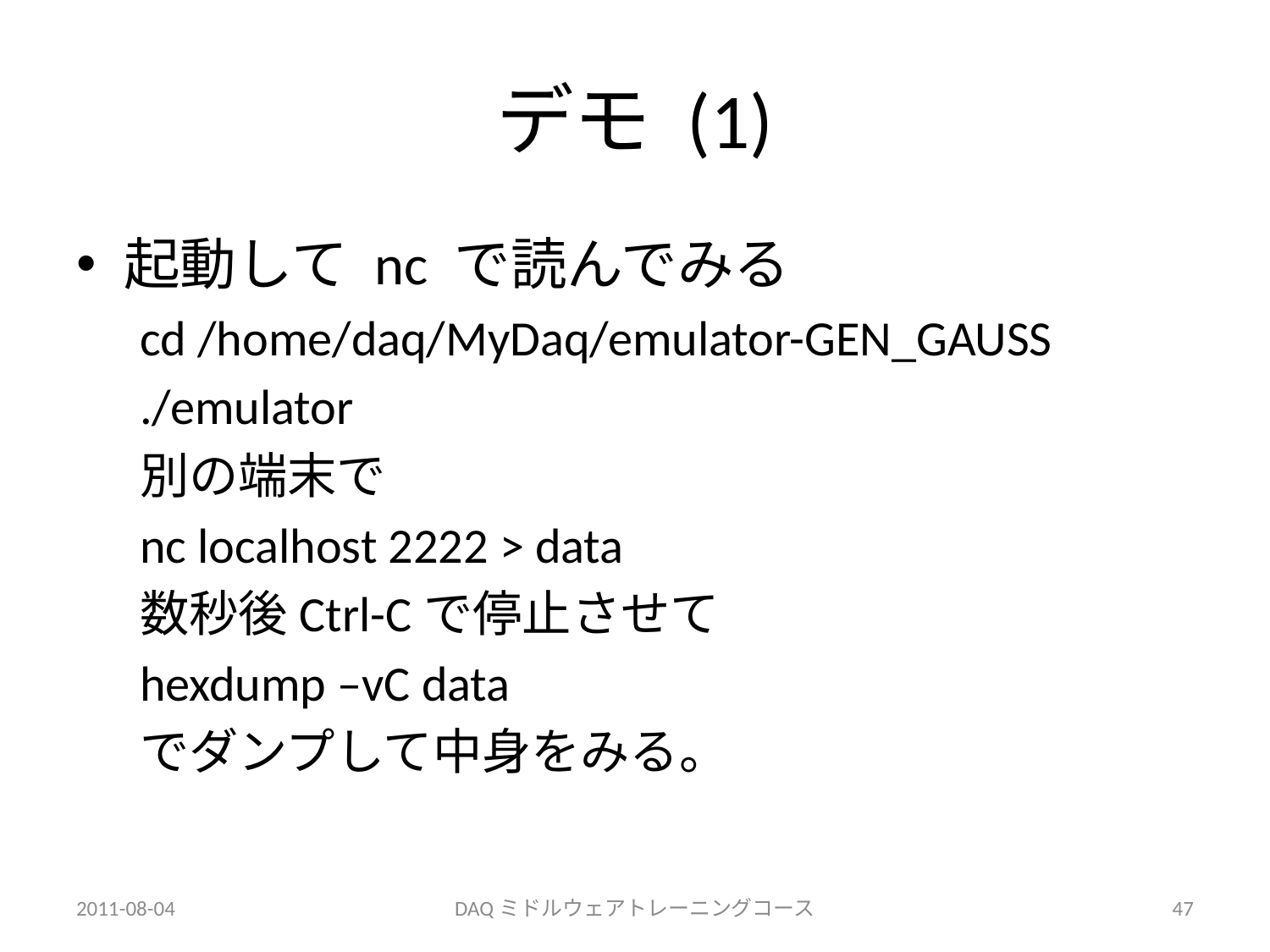

# デモ (1)
起動して nc で読んでみる
cd /home/daq/MyDaq/emulator-GEN_GAUSS
./emulator
別の端末で
nc localhost 2222 > data
数秒後Ctrl-Cで停止させて
hexdump –vC data
でダンプして中身をみる。
2011-08-04
DAQミドルウェアトレーニングコース
47